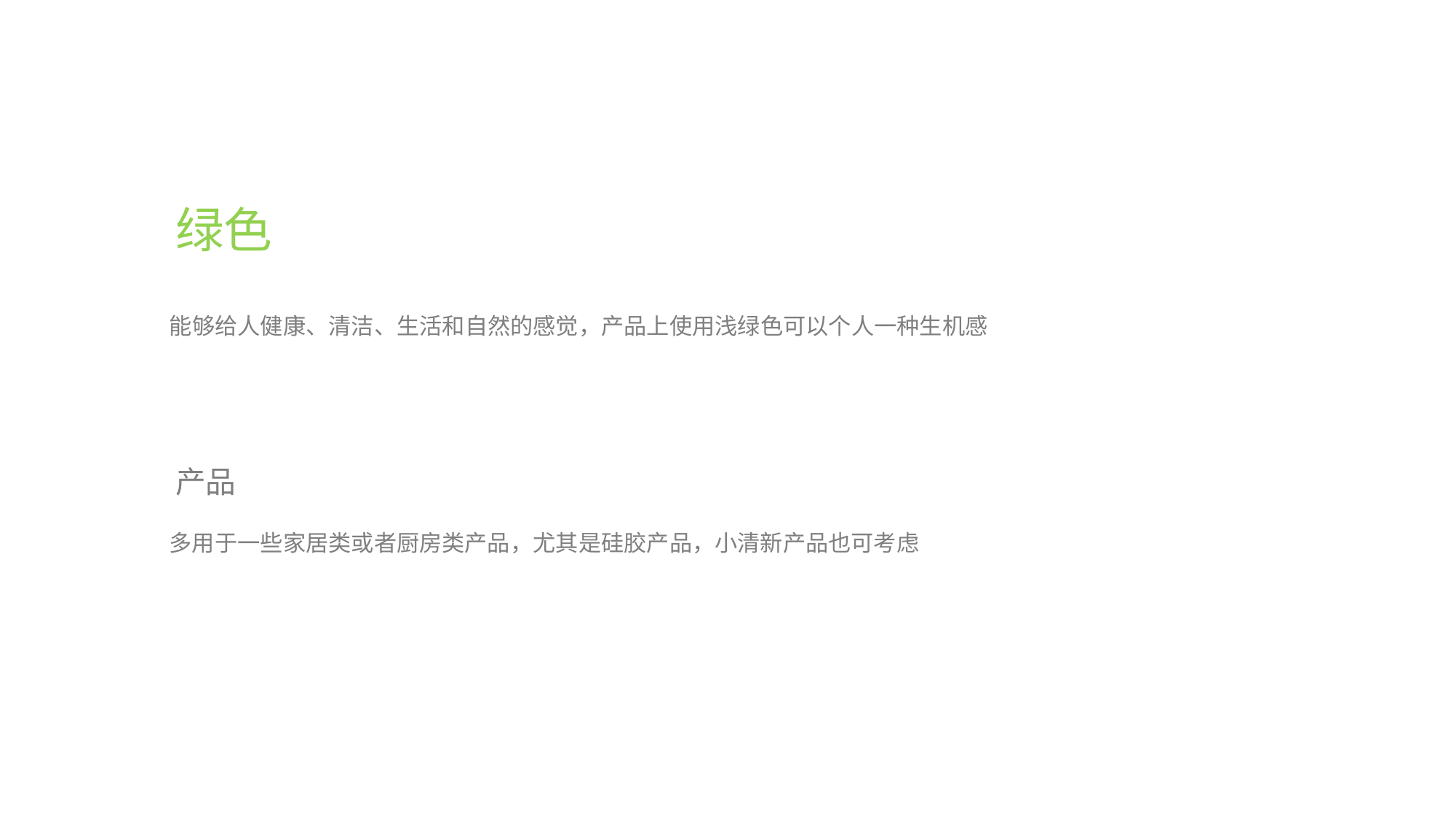

绿色
能够给人健康、清洁、生活和自然的感觉，产品上使用浅绿色可以个人一种生机感
产品
多用于一些家居类或者厨房类产品，尤其是硅胶产品，小清新产品也可考虑